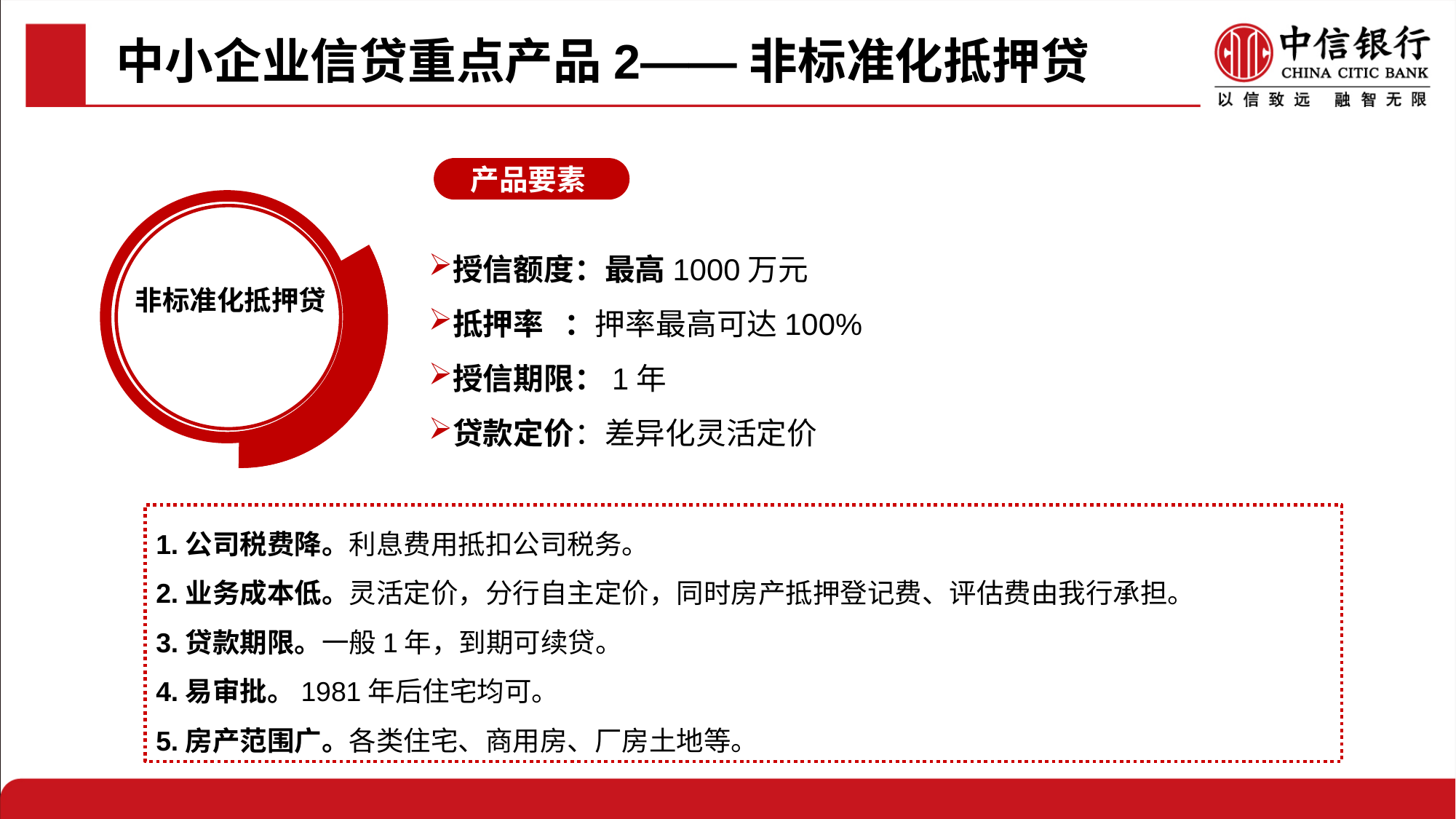

中小企业信贷重点产品2——非标准化抵押贷
完善战略客户经营管理体系
产品定义：

产品要素
加强小企业客户专营

非标准化抵押贷

授信额度：最高1000万元
抵押率   ：押率最高可达100%
授信期限：1年
贷款定价：差异化灵活定价
1.公司税费降。利息费用抵扣公司税务。
2.业务成本低。灵活定价，分行自主定价，同时房产抵押登记费、评估费由我行承担。
3.贷款期限。一般1年，到期可续贷。
4.易审批。1981年后住宅均可。
5.房产范围广。各类住宅、商用房、厂房土地等。
12